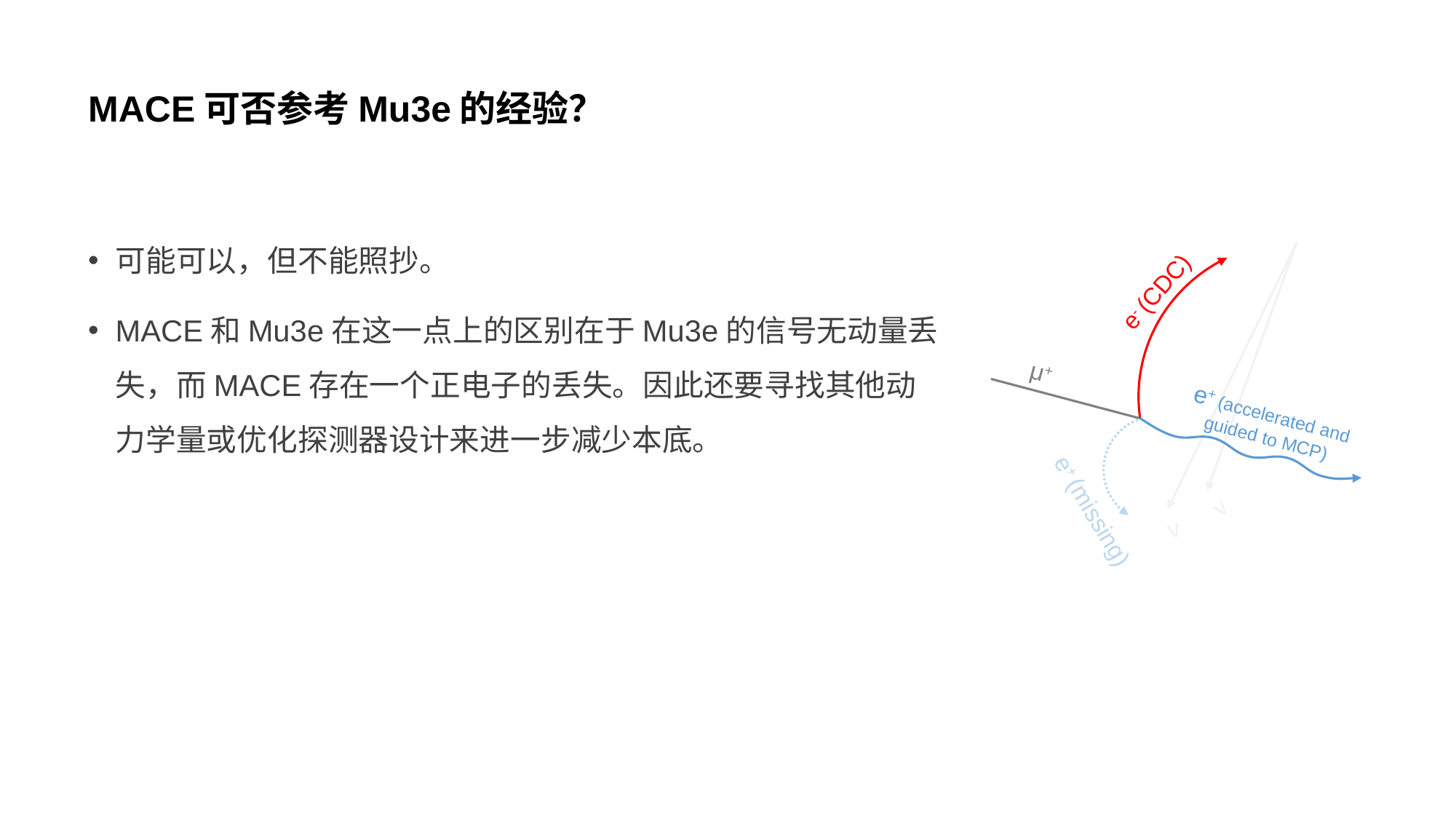

# MACE可否参考Mu3e的经验？
可能可以，但不能照抄。
MACE和Mu3e在这一点上的区别在于Mu3e的信号无动量丢失，而MACE存在一个正电子的丢失。因此还要寻找其他动力学量或优化探测器设计来进一步减少本底。

e- (CDC)
μ+
e+ (accelerated and
guided to MCP)

v
e+ (missing)
v

16